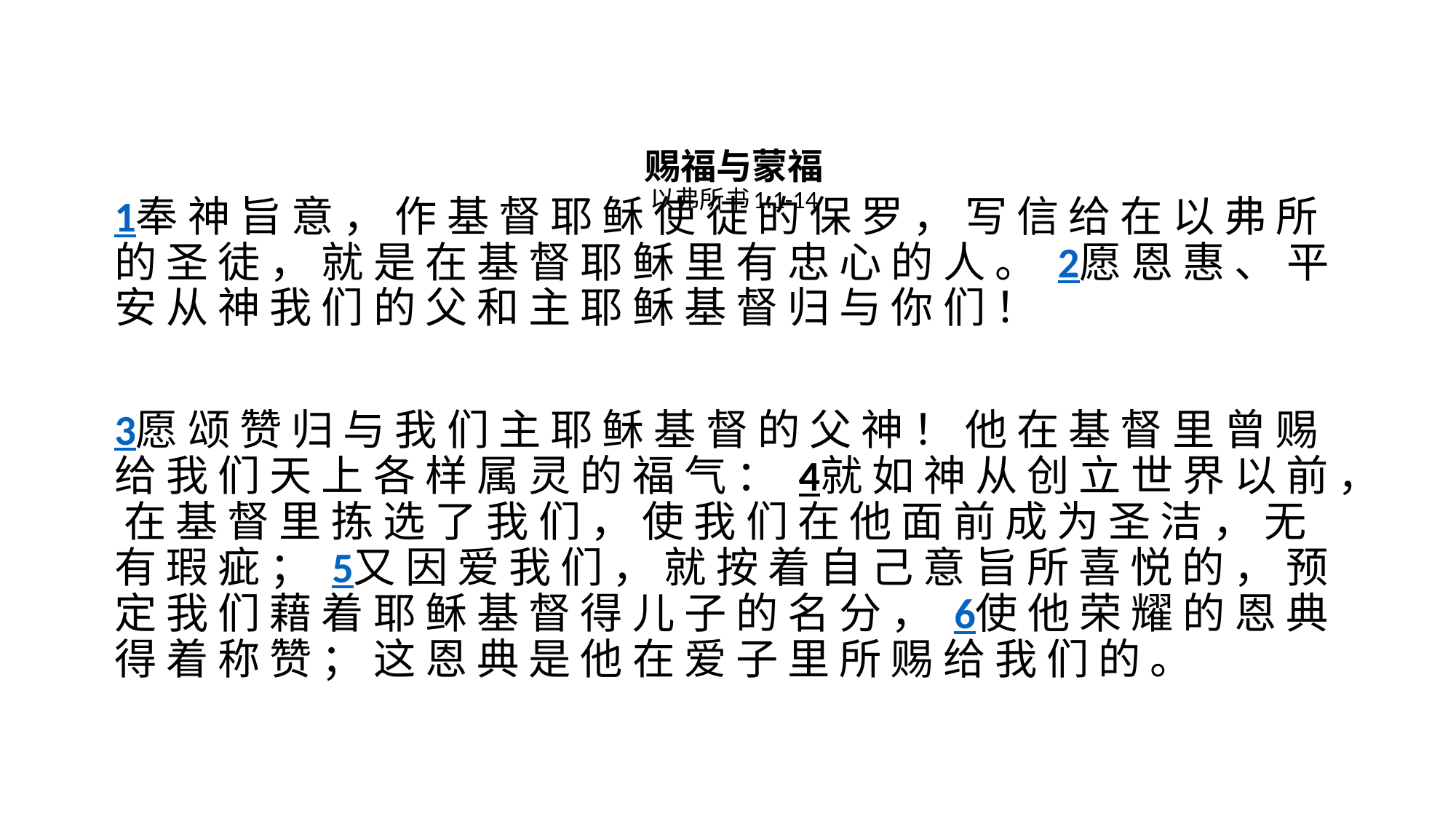

# 赐福与蒙福 以弗所书1:1-14
1奉 神 旨 意 ， 作 基 督 耶 稣 使 徒 的 保 罗 ， 写 信 给 在 以 弗 所 的 圣 徒 ， 就 是 在 基 督 耶 稣 里 有 忠 心 的 人 。 2愿 恩 惠 、 平 安 从 神 我 们 的 父 和 主 耶 稣 基 督 归 与 你 们 ！

3愿 颂 赞 归 与 我 们 主 耶 稣 基 督 的 父 神 ！ 他 在 基 督 里 曾 赐 给 我 们 天 上 各 样 属 灵 的 福 气 ： 4就 如 神 从 创 立 世 界 以 前 ， 在 基 督 里 拣 选 了 我 们 ， 使 我 们 在 他 面 前 成 为 圣 洁 ， 无 有 瑕 疵 ； 5又 因 爱 我 们 ， 就 按 着 自 己 意 旨 所 喜 悦 的 ， 预 定 我 们 藉 着 耶 稣 基 督 得 儿 子 的 名 分 ， 6使 他 荣 耀 的 恩 典 得 着 称 赞 ； 这 恩 典 是 他 在 爱 子 里 所 赐 给 我 们 的 。